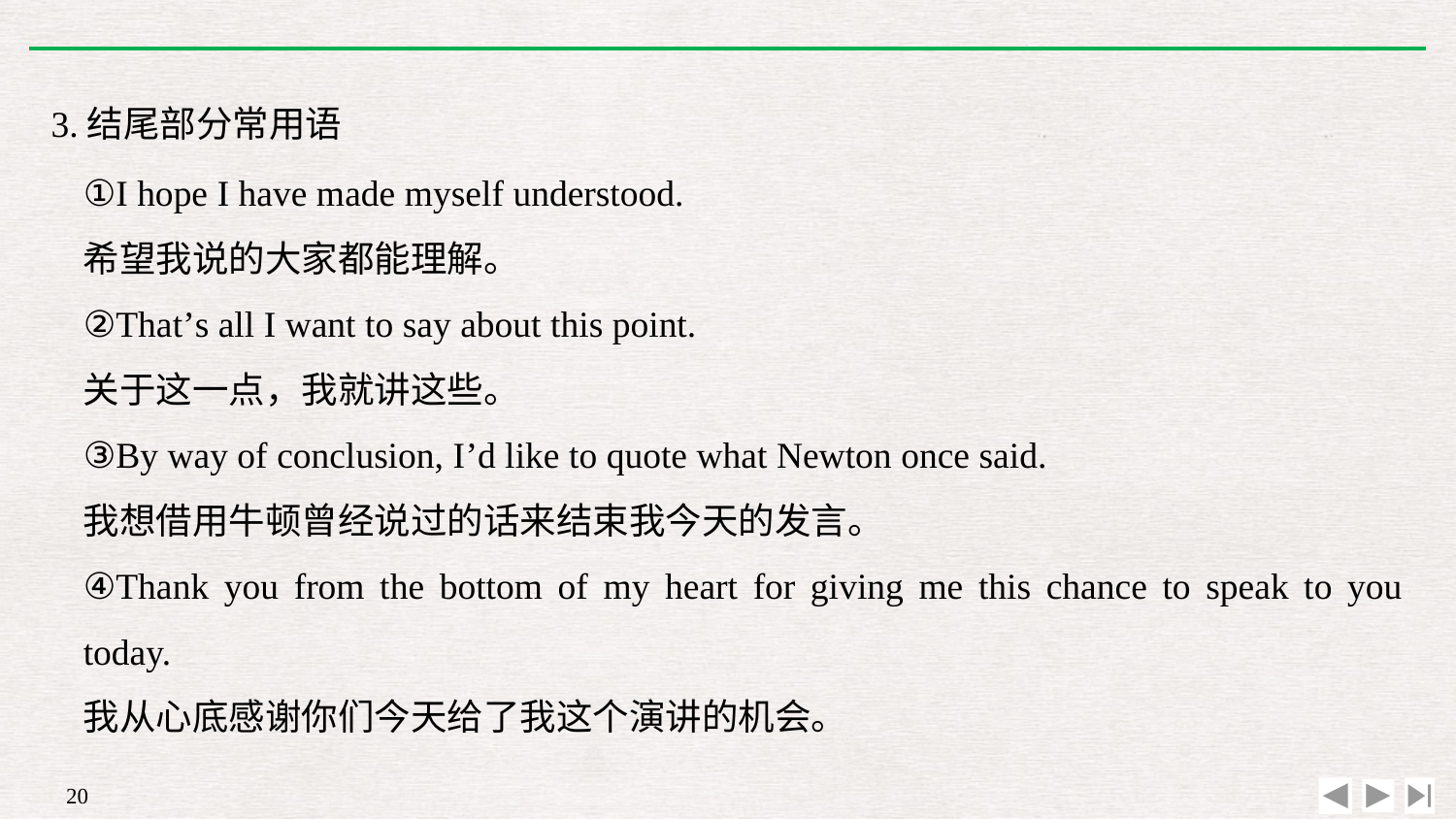

3.结尾部分常用语
①I hope I have made myself understood.
希望我说的大家都能理解。
②That’s all I want to say about this point.
关于这一点，我就讲这些。
③By way of conclusion, I’d like to quote what Newton once said.
我想借用牛顿曾经说过的话来结束我今天的发言。
④Thank you from the bottom of my heart for giving me this chance to speak to you today.
我从心底感谢你们今天给了我这个演讲的机会。